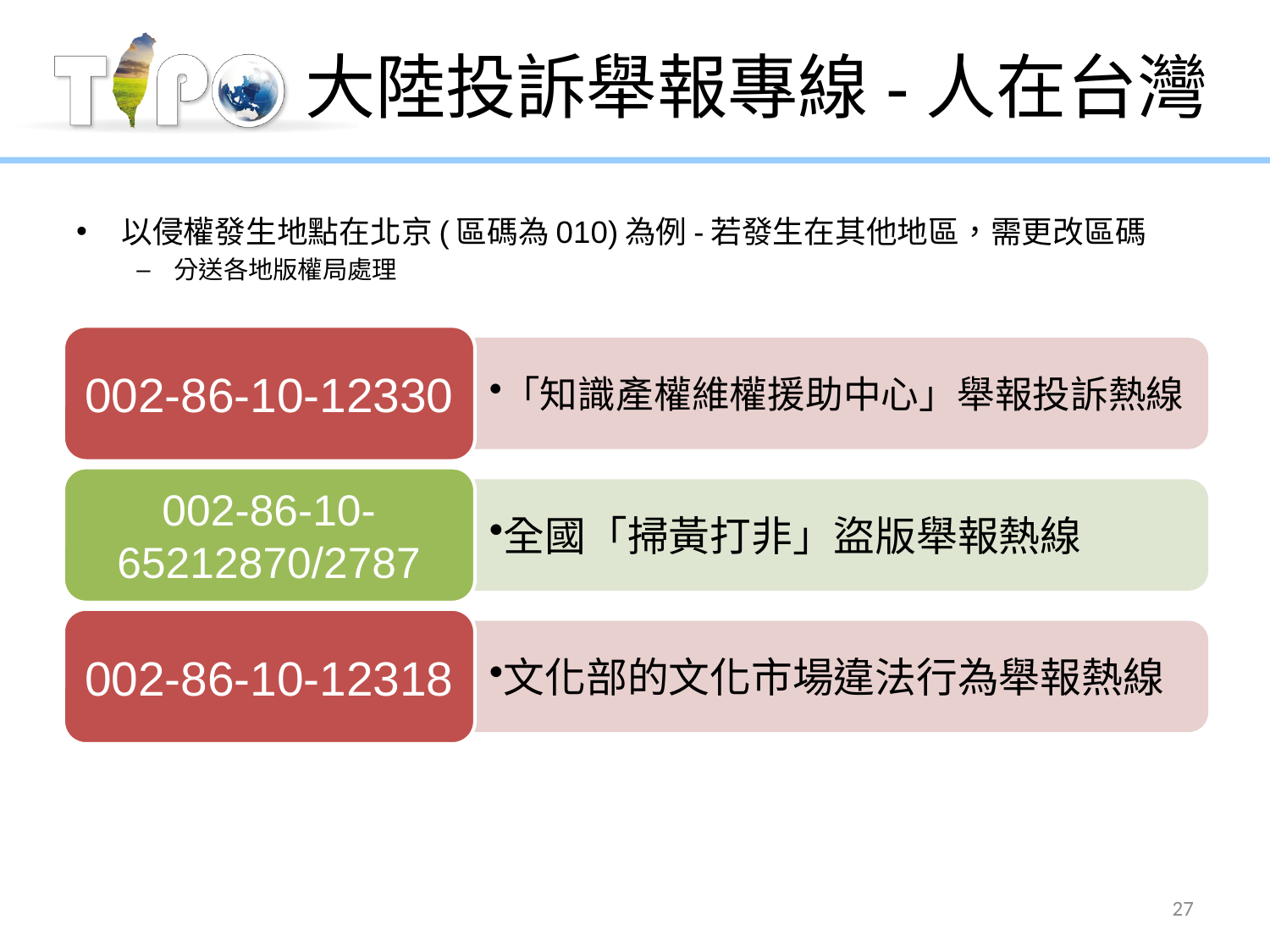

# 大陸投訴舉報專線-人在台灣
以侵權發生地點在北京(區碼為010)為例-若發生在其他地區，需更改區碼
分送各地版權局處理
002-86-10-12330
「知識產權維權援助中心」舉報投訴熱線
002-86-10-65212870/2787
全國「掃黃打非」盜版舉報熱線
002-86-10-12318
文化部的文化市場違法行為舉報熱線
27